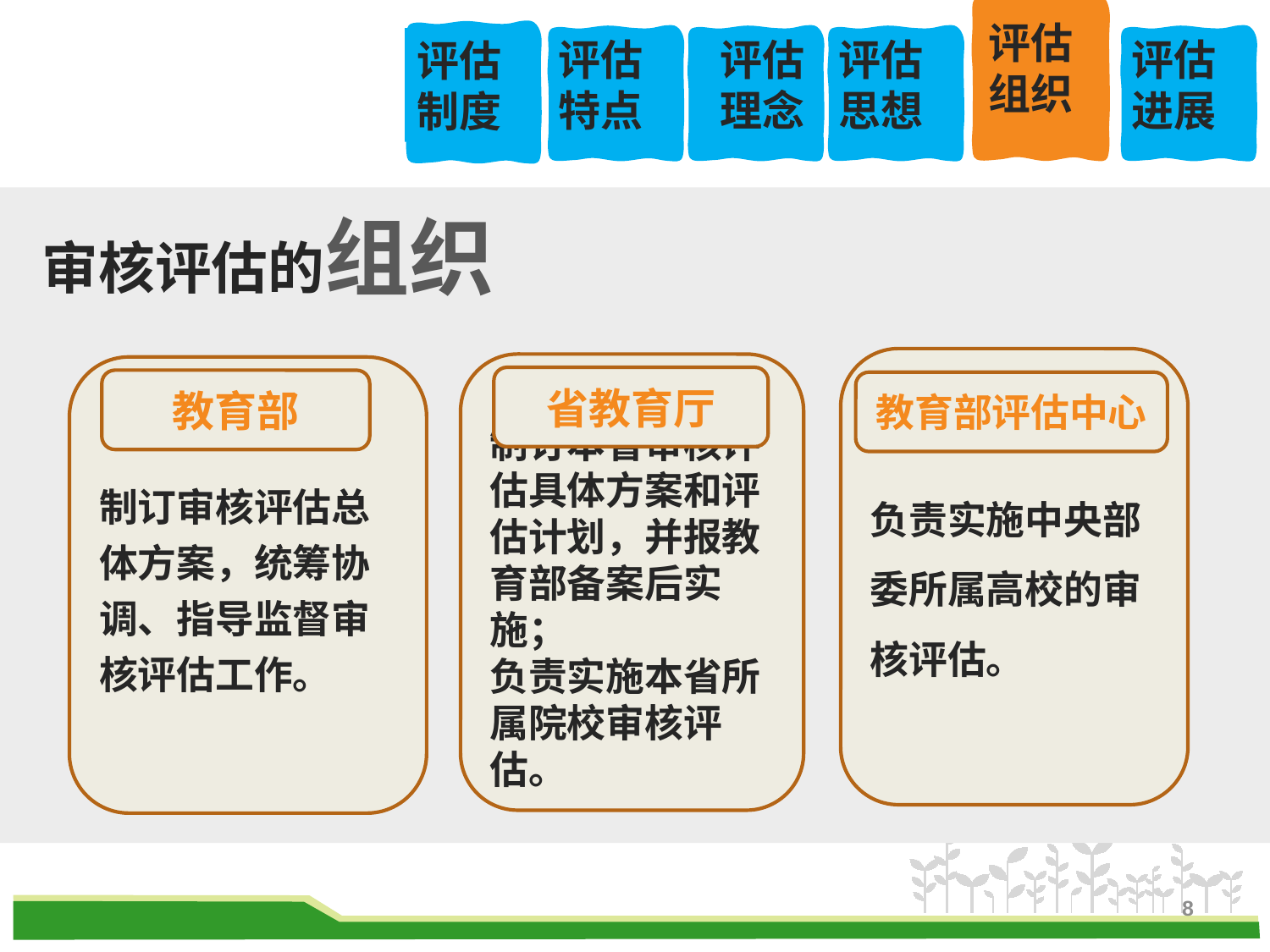

评估组织
课程
介绍

评估制度
课程

评估特点
课程
介绍

课程
介绍

评估思想
课程
介绍

评估进展
课程
介绍
评估理念

审核评估的组织
负责实施中央部委所属高校的审核评估。
教育部评估中心

制订本省审核评估具体方案和评估计划，并报教育部备案后实施；
负责实施本省所属院校审核评估。
省教育厅
制订审核评估总体方案，统筹协调、指导监督审核评估工作。
教育部
8